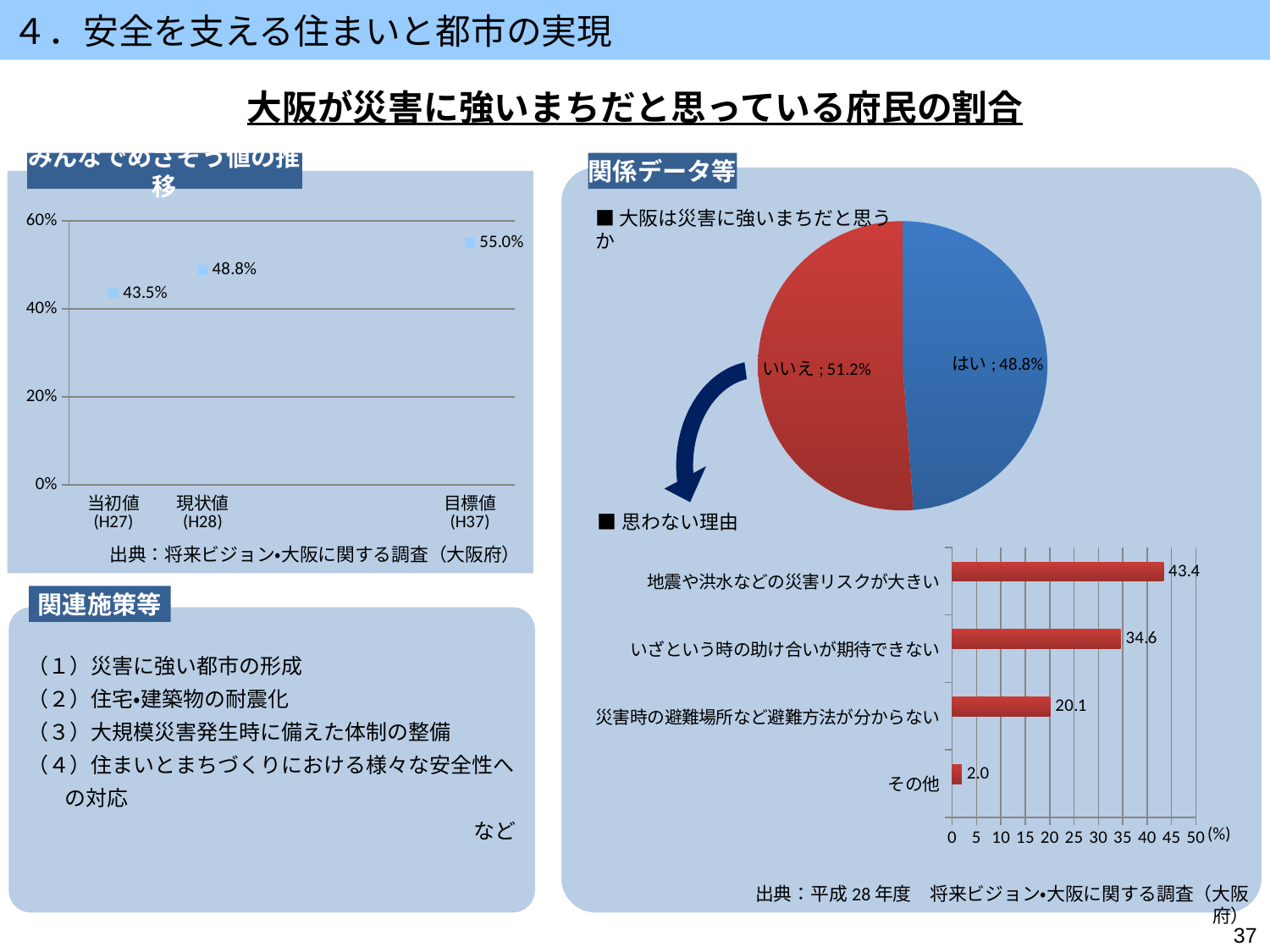

４．安全を支える住まいと都市の実現
大阪が災害に強いまちだと思っている府民の割合
みんなでめざそう値の推移
関係データ等

■大阪は災害に強いまちだと思うか

### Chart

| Category |  |
|---|---|
| 当初値
(H27) | 0.435 |
| 現状値
(H28) | 0.488 |
|  | None |
|  | None |
| 目標値
(H37) | 0.55 |

### Chart

| Category |  |
|---|---|
| はい | 0.488 |
| いいえ | 0.512 |
■思わない理由
出典：将来ビジョン・大阪に関する調査（大阪府）

### Chart

| Category |  |  |
|---|---|---|
| その他 | None | 1.953125 |
| 災害時の避難場所など避難方法が分からない | None | 20.1171875 |
| いざという時の助け合いが期待できない | None | 34.5703125 |
| 地震や洪水などの災害リスクが大きい | None | 43.359375 |
関連施策等

（１）災害に強い都市の形成
（２）住宅・建築物の耐震化
（３）大規模災害発生時に備えた体制の整備
（４）住まいとまちづくりにおける様々な安全性への対応
など
(%)
出典：平成28年度　将来ビジョン・大阪に関する調査（大阪府）
37